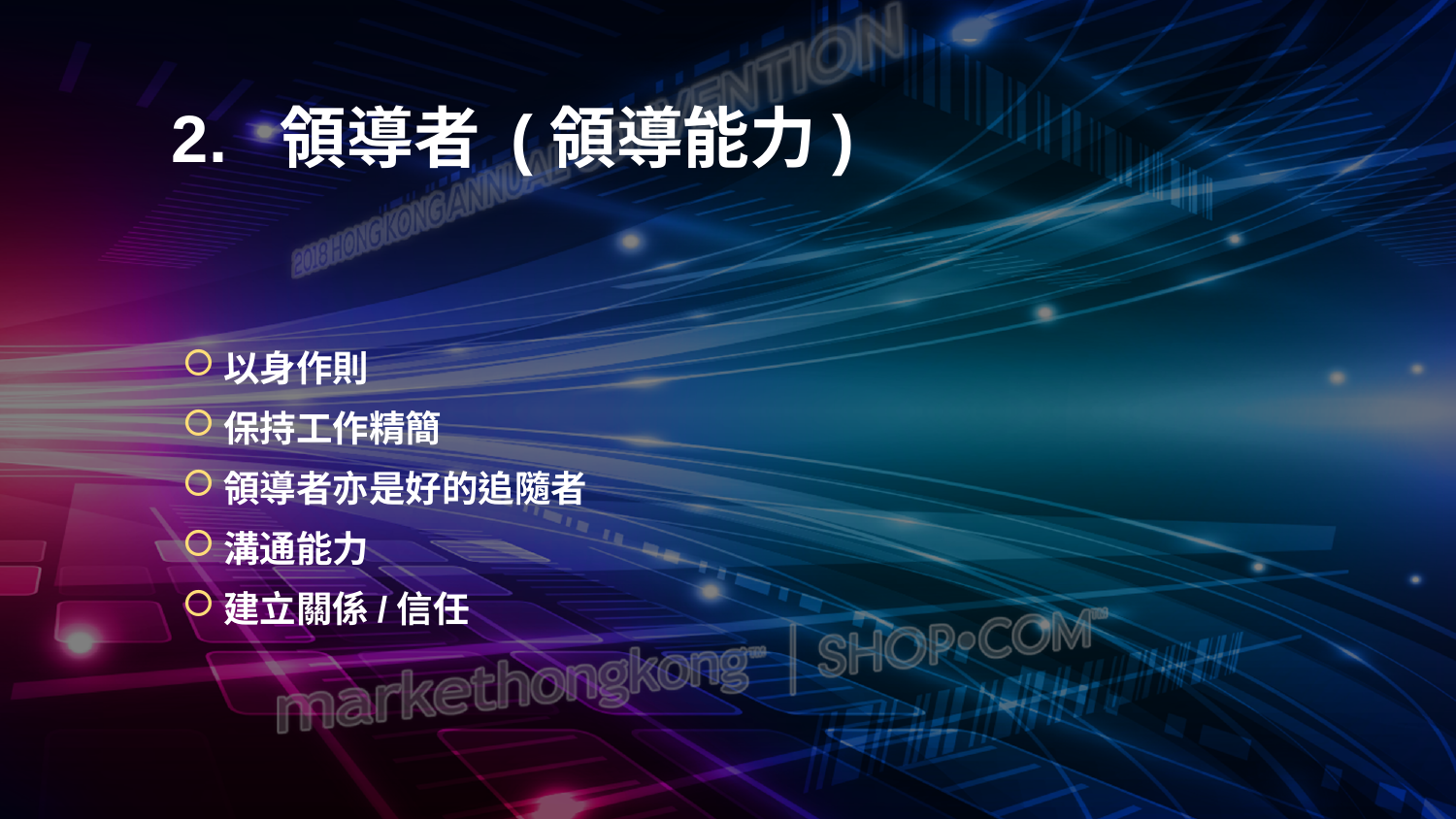

# 2.  領導者 (領導能力)
以身作則
保持工作精簡
領導者亦是好的追隨者
溝通能力
建立關係/信任